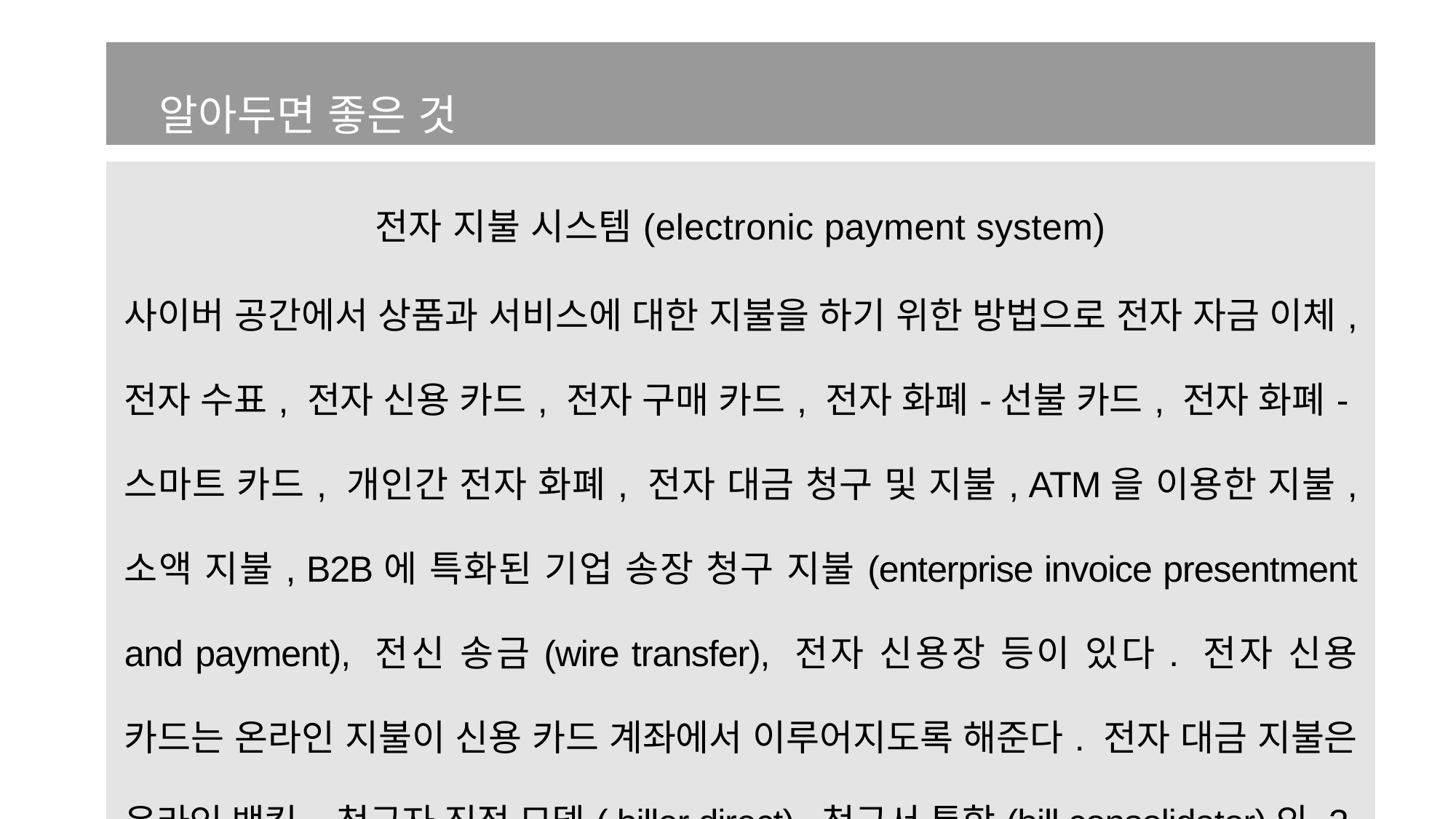

| 알아두면 좋은 것 |
| --- |
|  |
| 전자 지불 시스템(electronic payment system) 사이버 공간에서 상품과 서비스에 대한 지불을 하기 위한 방법으로 전자 자금 이체, 전자 수표, 전자 신용 카드, 전자 구매 카드, 전자 화폐-선불 카드, 전자 화폐-스마트 카드, 개인간 전자 화폐, 전자 대금 청구 및 지불, ATM을 이용한 지불, 소액 지불, B2B에 특화된 기업 송장 청구 지불(enterprise invoice presentment and payment), 전신 송금(wire transfer), 전자 신용장 등이 있다. 전자 신용 카드는 온라인 지불이 신용 카드 계좌에서 이루어지도록 해준다. 전자 대금 지불은 온라인 뱅킹, 청구자 직접 모델( biller direct), 청구서 통합(bill consolidator)의 3가지 방법이 있다. |